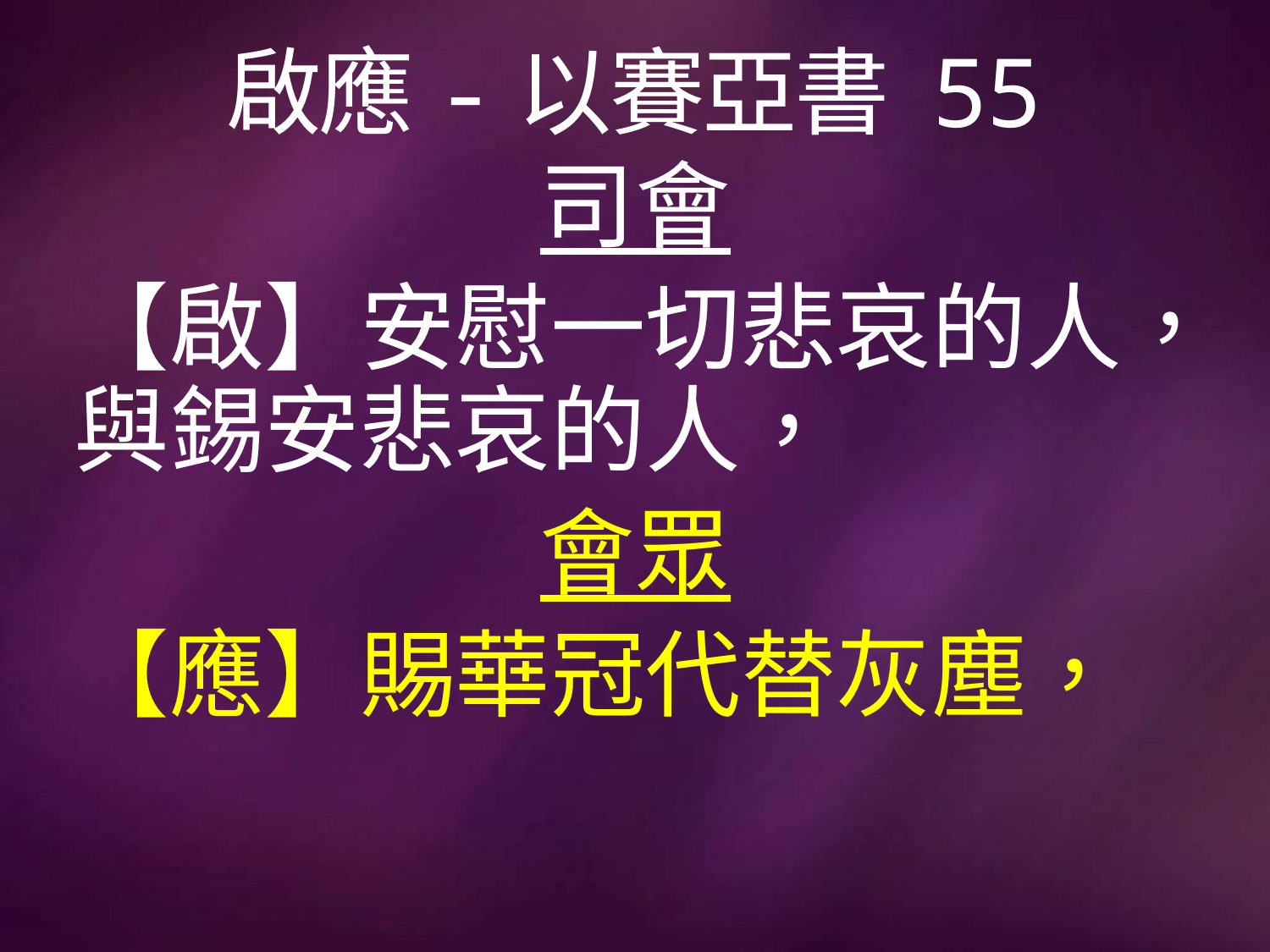

# 啟應-以賽亞書 55
司會
【啟】安慰一切悲哀的人，與錫安悲哀的人，
會眾
【應】賜華冠代替灰塵，